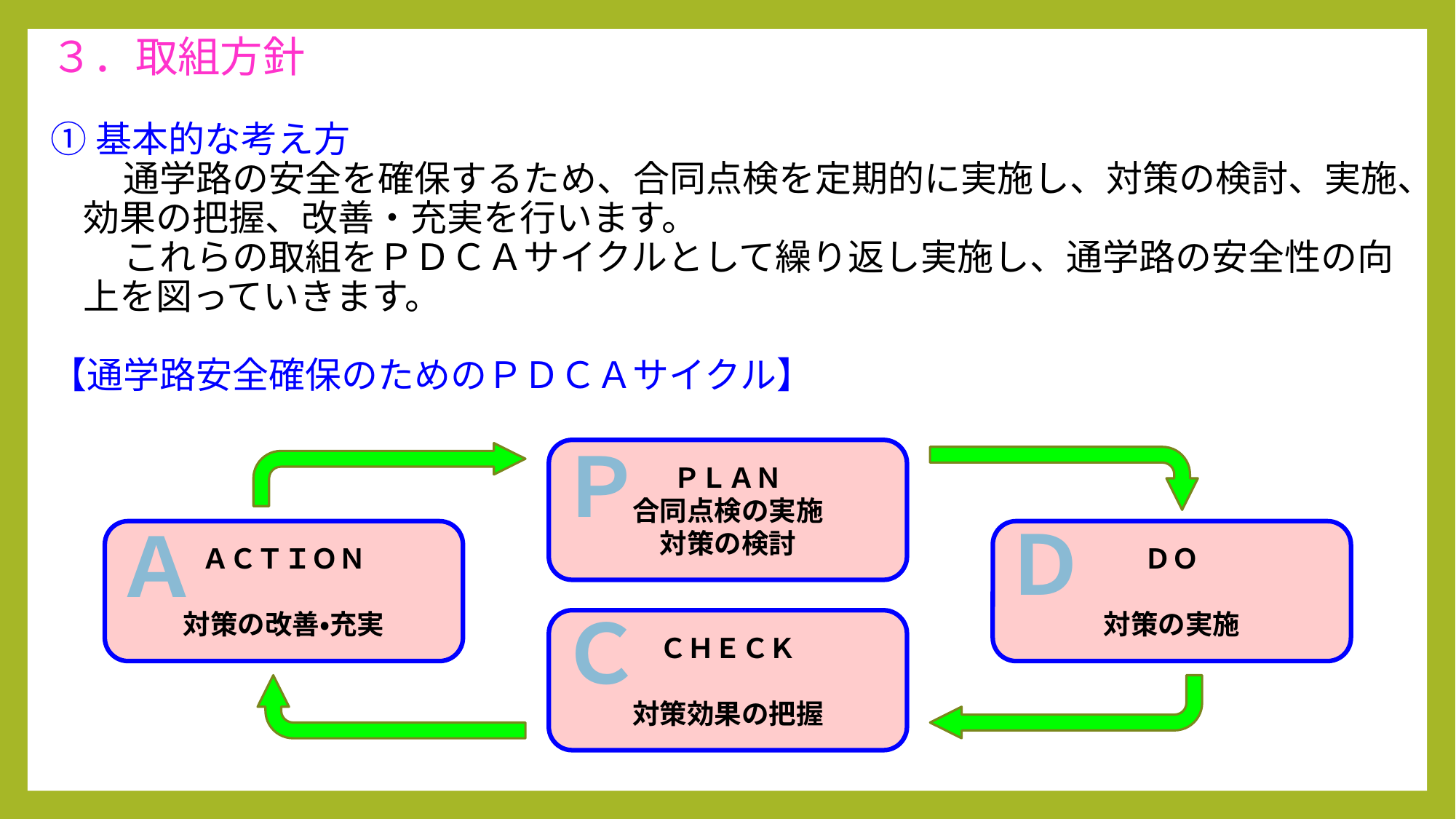

３．取組方針

①基本的な考え方
　　通学路の安全を確保するため、合同点検を定期的に実施し、対策の検討、実施、効果の把握、改善・充実を行います。
　　これらの取組をＰＤＣＡサイクルとして繰り返し実施し、通学路の安全性の向上を図っていきます。

【通学路安全確保のためのＰＤＣＡサイクル】

Ｐ
ＰＬＡＮ
合同点検の実施
対策の検討

Ｄ
ＤＯ

対策の実施
Ａ
ＡＣＴＩＯＮ

対策の改善・充実

Ｃ
ＣＨＥＣＫ

対策効果の把握